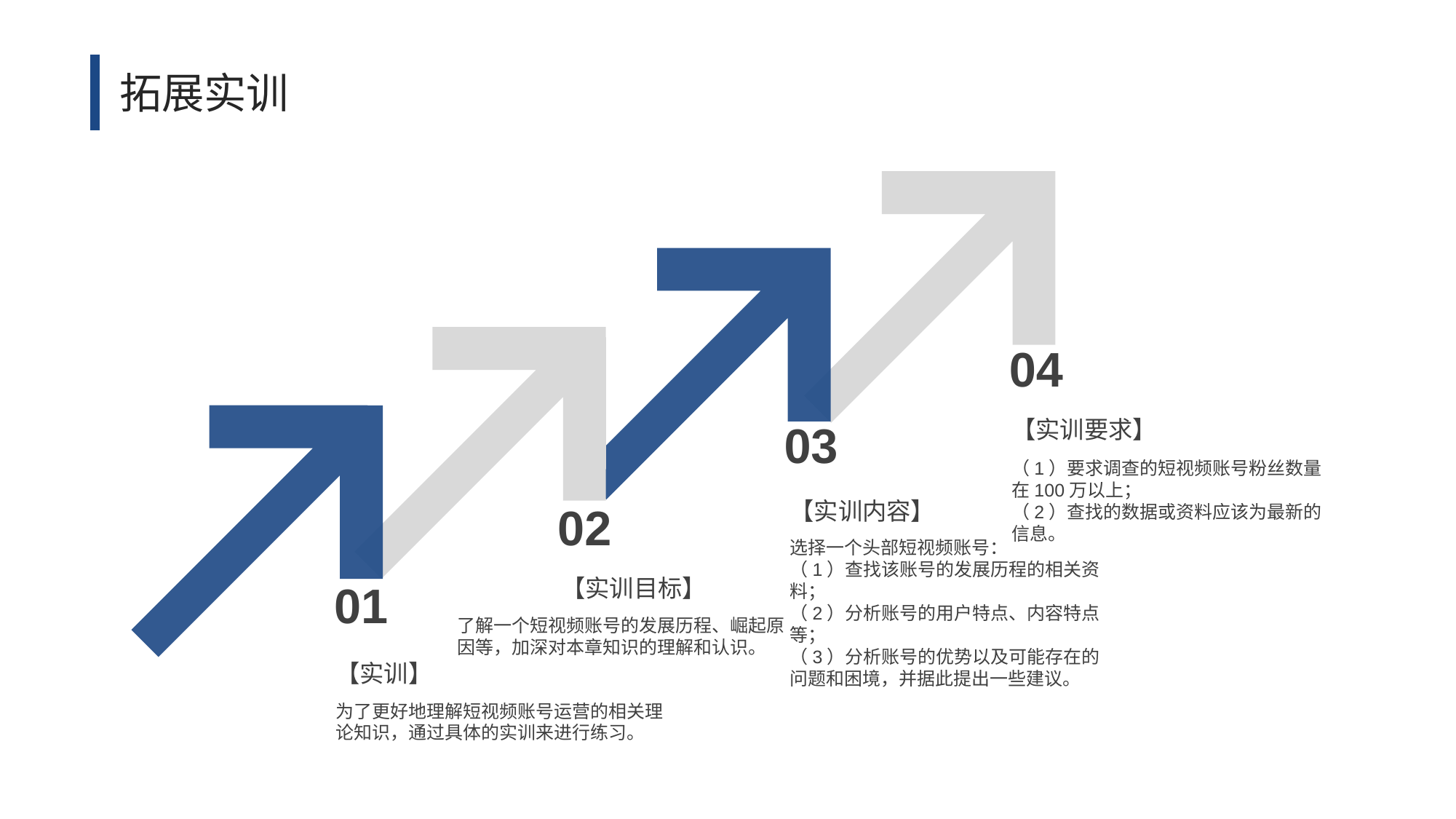

拓展实训

04

03
【实训要求】
（1）要求调查的短视频账号粉丝数量在100万以上；
（2）查找的数据或资料应该为最新的信息。
【实训内容】
02
选择一个头部短视频账号：
（1）查找该账号的发展历程的相关资料；
（2）分析账号的用户特点、内容特点等；
（3）分析账号的优势以及可能存在的问题和困境，并据此提出一些建议。
【实训目标】
01
了解一个短视频账号的发展历程、崛起原因等，加深对本章知识的理解和认识。
【实训】
为了更好地理解短视频账号运营的相关理论知识，通过具体的实训来进行练习。